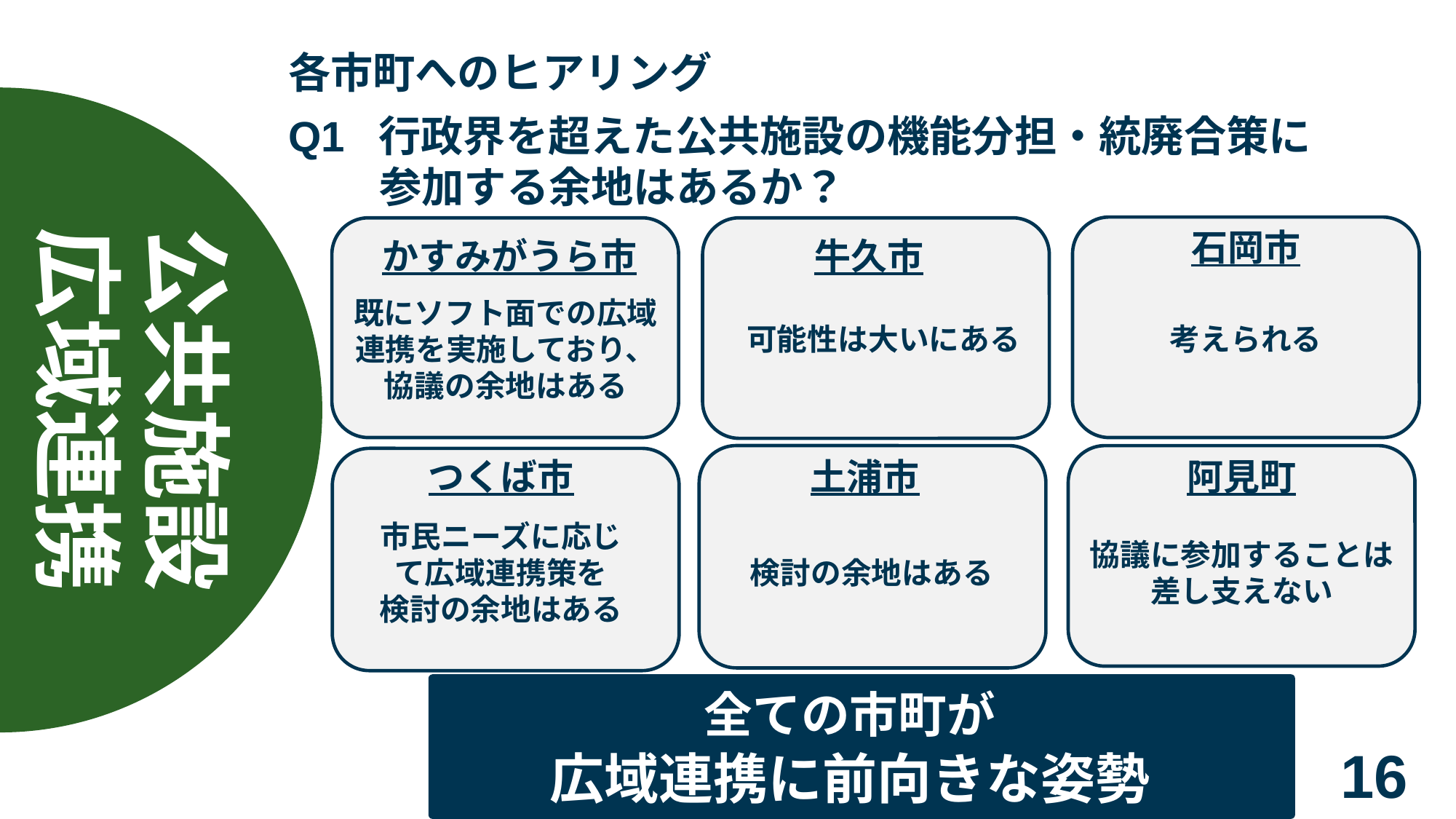

各市町へのヒアリング

Q1  行政界を超えた公共施設の機能分担・統廃合策に
    　参加する余地はあるか？

石岡市
公共施設
広域連携
かすみがうら市
牛久市
既にソフト面での広域
連携を実施しており、
協議の余地はある
可能性は大いにある
考えられる

つくば市
土浦市
阿見町
市民ニーズに応じて広域連携策を
検討の余地はある
協議に参加することは差し支えない
検討の余地はある

全ての市町が
広域連携に前向きな姿勢
16